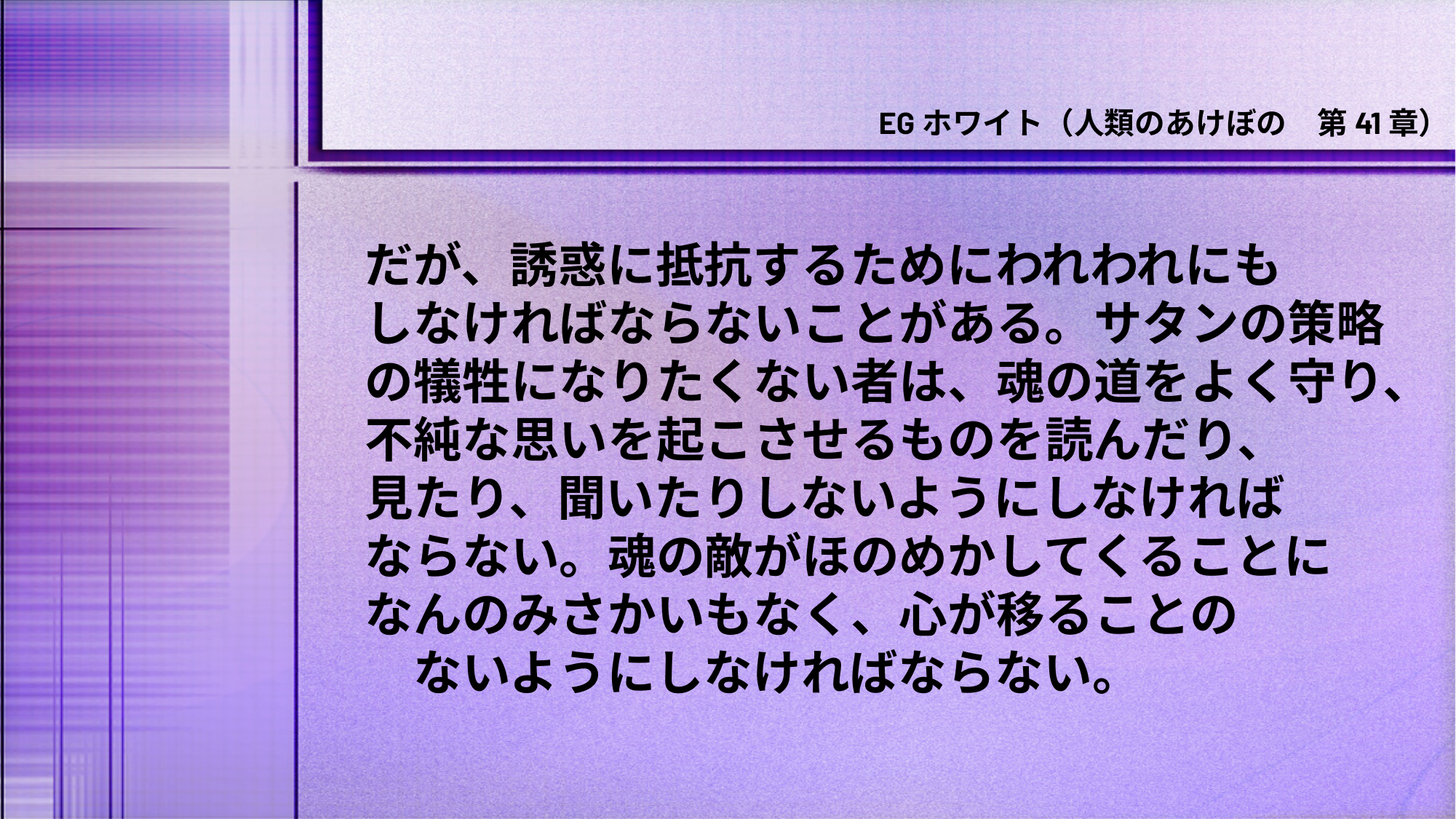

EGホワイト（人類のあけぼの　第41章）
だが、誘惑に抵抗するためにわれわれにも　　しなければならないことがある。サタンの策略の犠牲になりたくない者は、魂の道をよく守り、不純な思いを起こさせるものを読んだり、　　見たり、聞いたりしないようにしなければ　　ならない。魂の敵がほのめかしてくることに　なんのみさかいもなく、心が移ることの　　　　ないようにしなければならない。